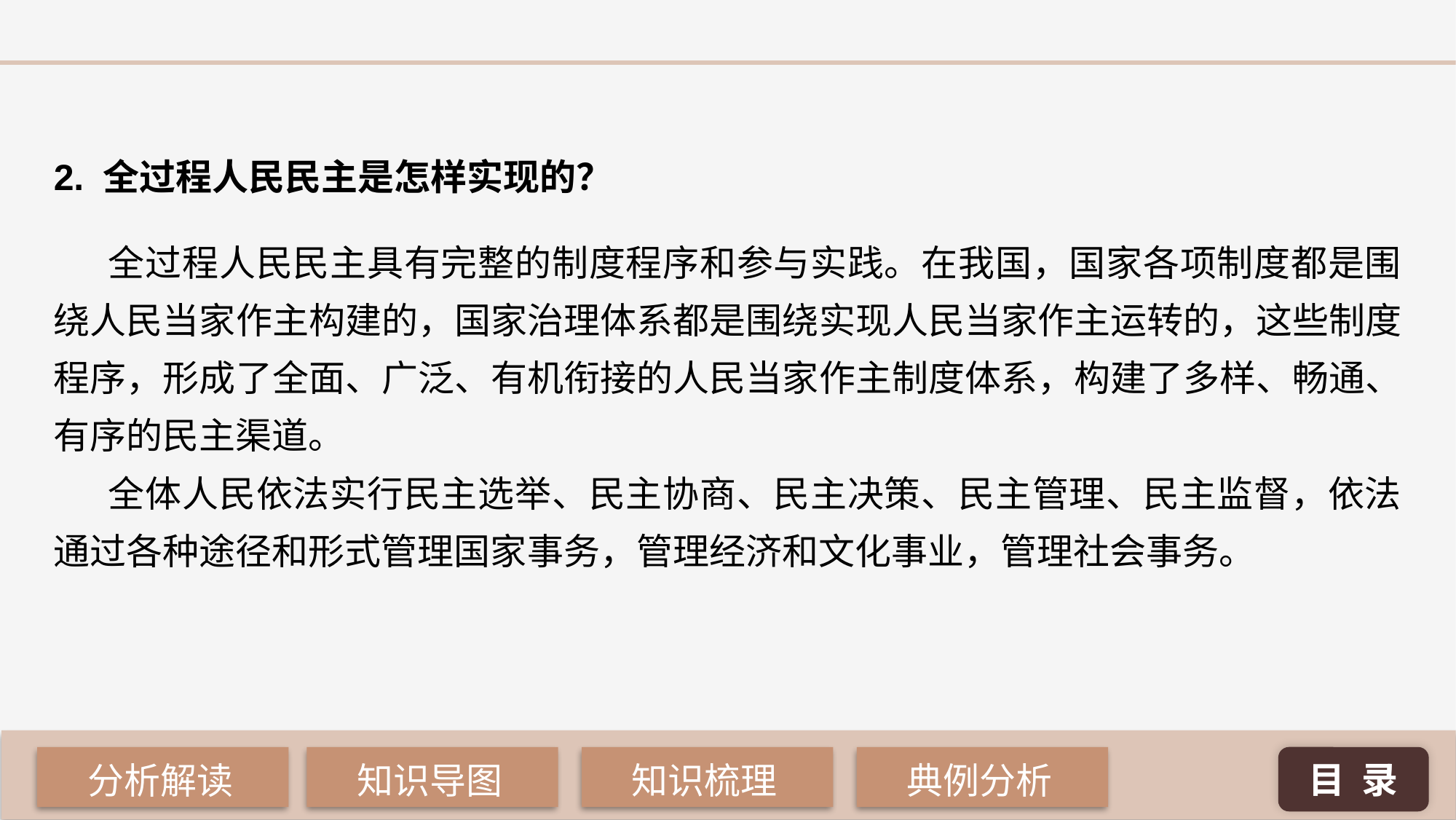

2. 全过程人民民主是怎样实现的？
全过程人民民主具有完整的制度程序和参与实践。在我国，国家各项制度都是围绕人民当家作主构建的，国家治理体系都是围绕实现人民当家作主运转的，这些制度程序，形成了全面、广泛、有机衔接的人民当家作主制度体系，构建了多样、畅通、有序的民主渠道。
全体人民依法实行民主选举、民主协商、民主决策、民主管理、民主监督，依法通过各种途径和形式管理国家事务，管理经济和文化事业，管理社会事务。